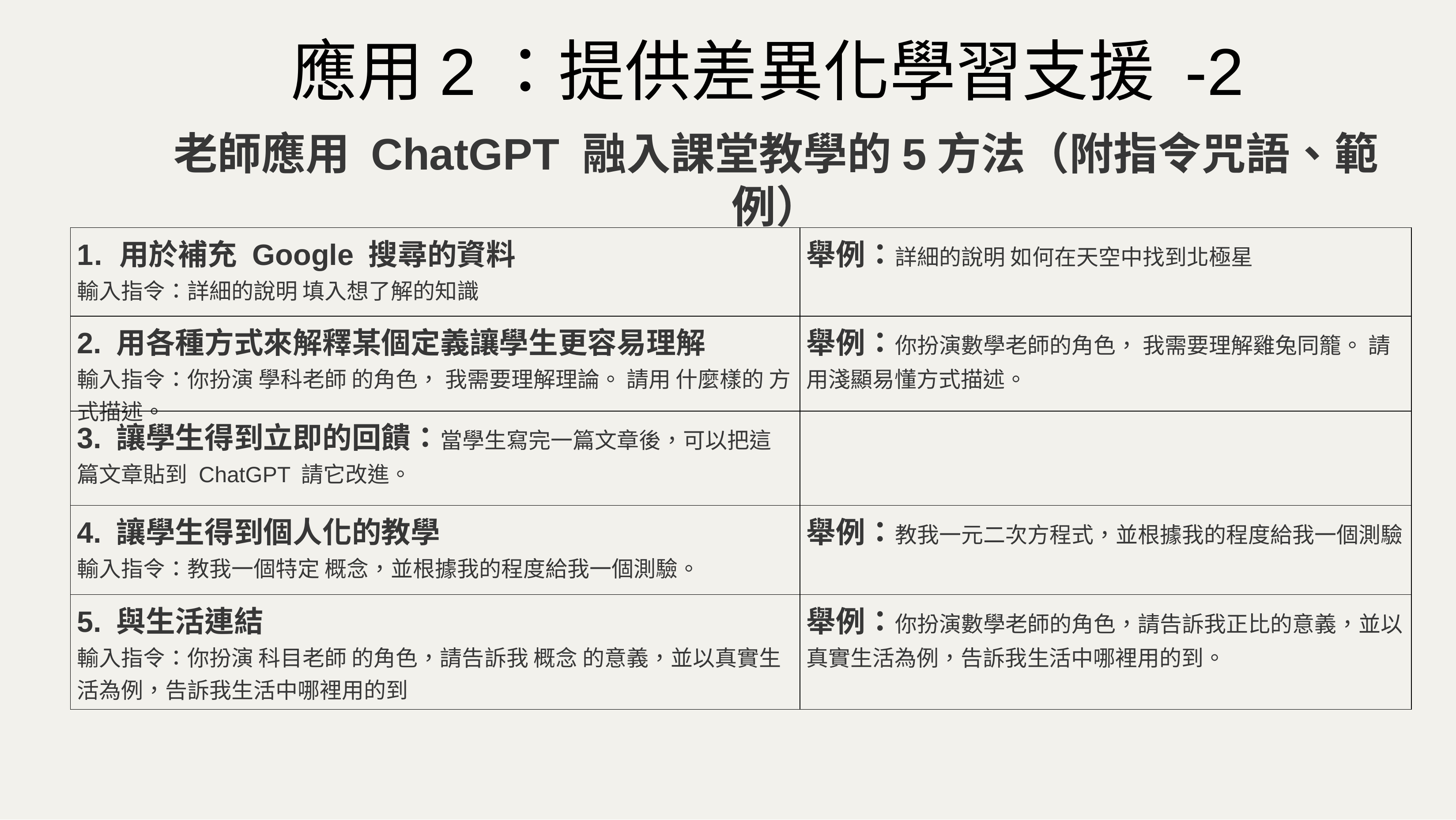

應用2：提供差異化學習支援 -2

老師應用 ChatGPT 融入課堂教學的5方法（附指令咒語、範例）
| 用於補充 Google 搜尋的資料 輸入指令：詳細的說明 填入想了解的知識 | 舉例：詳細的說明 如何在天空中找到北極星 |
| --- | --- |
| 2. 用各種方式來解釋某個定義讓學生更容易理解 輸入指令：你扮演 學科老師 的角色， 我需要理解理論。 請用 什麼樣的 方式描述。 | 舉例：你扮演數學老師的角色， 我需要理解雞兔同籠。 請用淺顯易懂方式描述。 |
| 3. 讓學生得到立即的回饋：當學生寫完一篇文章後，可以把這篇文章貼到 ChatGPT 請它改進。 |  |
| 4. 讓學生得到個人化的教學 輸入指令：教我一個特定 概念，並根據我的程度給我一個測驗。 | 舉例：教我一元二次方程式，並根據我的程度給我一個測驗 |
| 5. 與生活連結 輸入指令：你扮演 科目老師 的角色，請告訴我 概念 的意義，並以真實生活為例，告訴我生活中哪裡用的到 | 舉例：你扮演數學老師的角色，請告訴我正比的意義，並以真實生活為例，告訴我生活中哪裡用的到。 |